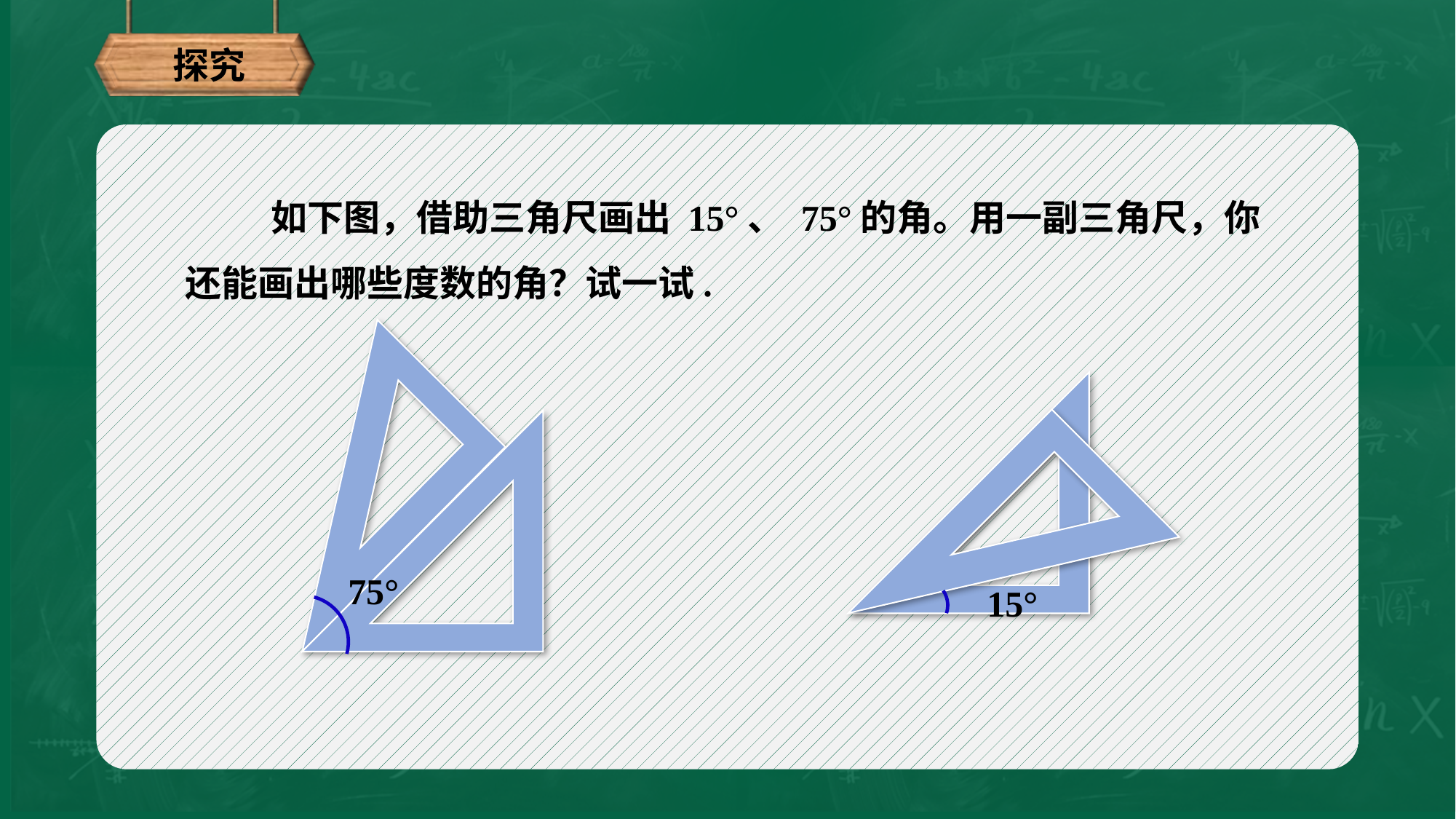

探究
如下图，借助三角尺画出 15°、 75°的角。用一副三角尺，你还能画出哪些度数的角？试一试.

75°
15°